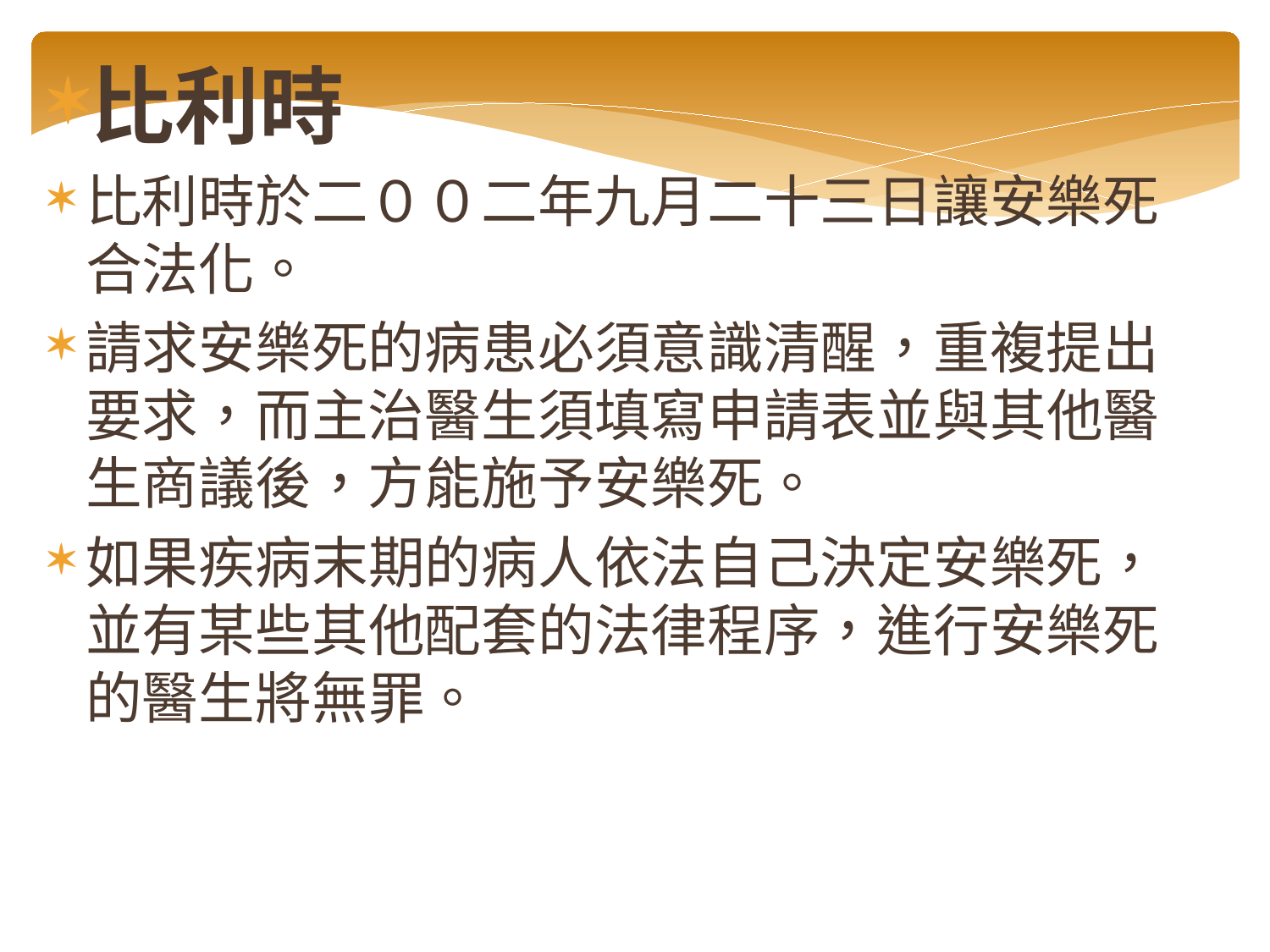

比利時
比利時於二００二年九月二十三日讓安樂死合法化。
請求安樂死的病患必須意識清醒，重複提出要求，而主治醫生須填寫申請表並與其他醫生商議後，方能施予安樂死。
如果疾病末期的病人依法自己決定安樂死，並有某些其他配套的法律程序，進行安樂死的醫生將無罪。